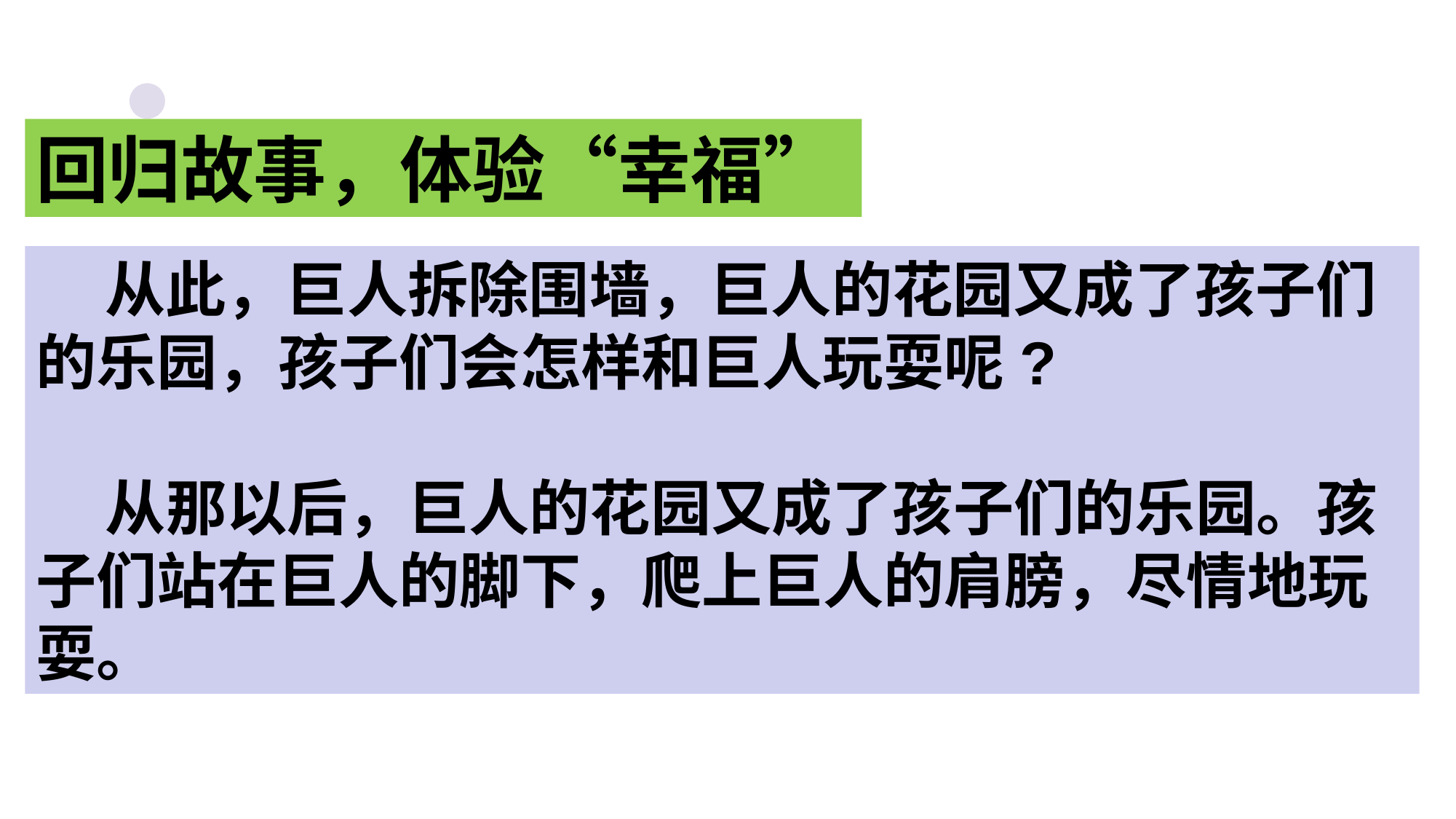

回归故事，体验“幸福”
    从此，巨人拆除围墙，巨人的花园又成了孩子们的乐园，孩子们会怎样和巨人玩耍呢?

    从那以后，巨人的花园又成了孩子们的乐园。孩子们站在巨人的脚下，爬上巨人的肩膀，尽情地玩耍。